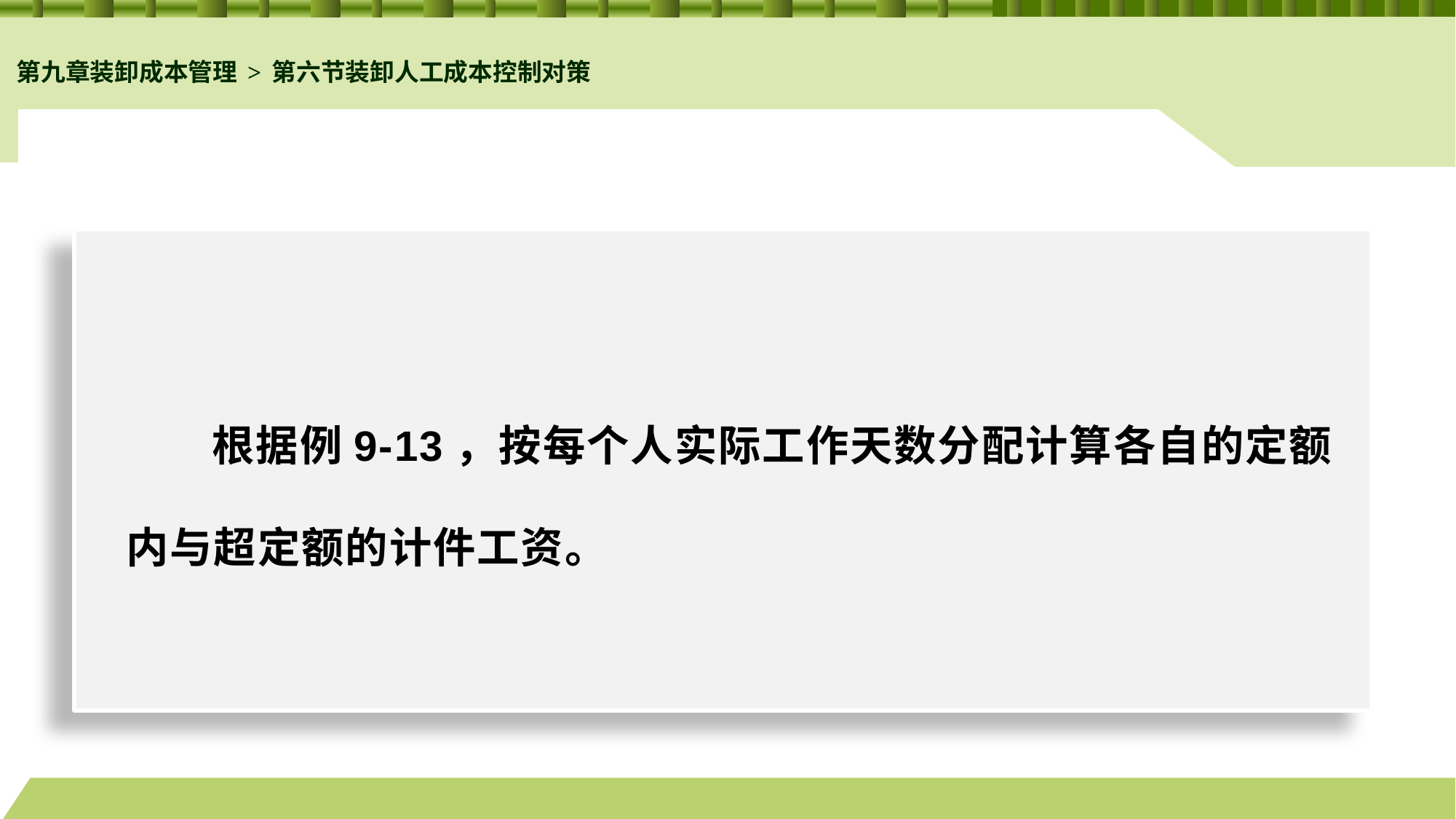

第九章装卸成本管理>第六节装卸人工成本控制对策
#
根据例9-13，按每个人实际工作天数分配计算各自的定额内与超定额的计件工资。